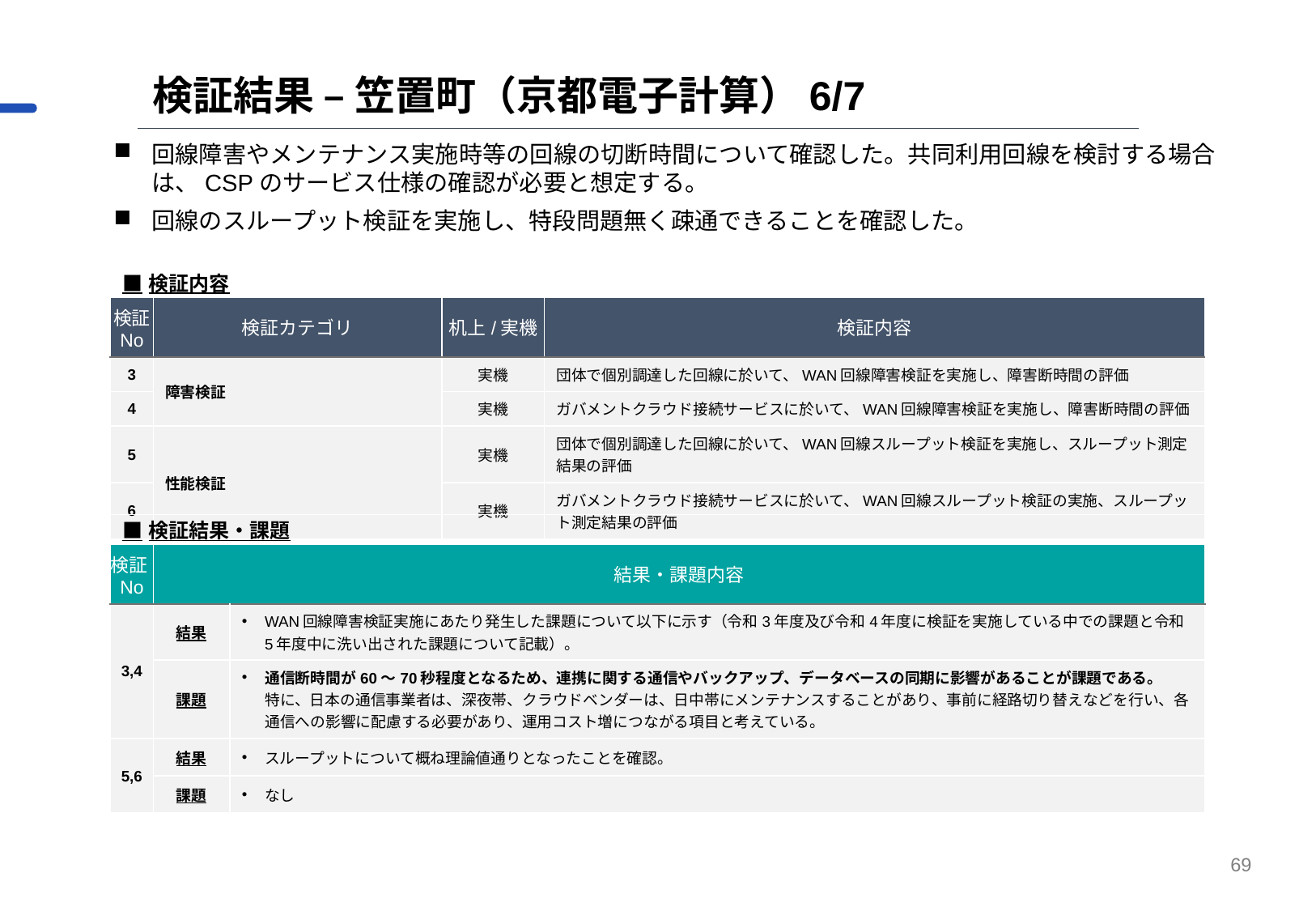

検証結果 – 笠置町（京都電子計算）6/7
回線障害やメンテナンス実施時等の回線の切断時間について確認した。共同利用回線を検討する場合は、CSPのサービス仕様の確認が必要と想定する。
回線のスループット検証を実施し、特段問題無く疎通できることを確認した。
| ■検証内容 | ■検証内容 |  |  |
| --- | --- | --- | --- |
| 検証 No | 検証カテゴリ | 机上/実機 | 検証内容 |
| 3 | 障害検証 | 実機 | 団体で個別調達した回線に於いて、WAN回線障害検証を実施し、障害断時間の評価 |
| 4 |  | 実機 | ガバメントクラウド接続サービスに於いて、WAN回線障害検証を実施し、障害断時間の評価 |
| 5 | 性能検証 | 実機 | 団体で個別調達した回線に於いて、WAN回線スループット検証を実施し、スループット測定結果の評価 |
| 6 | 性能検証 | 実機 | ガバメントクラウド接続サービスに於いて、WAN回線スループット検証の実施、スループット測定結果の評価 |
| ■検証結果・課題 |  |  |
| --- | --- | --- |
| 検証No | 結果・課題内容 | 結果・課題内容 |
| 3,4 | 結果 | WAN回線障害検証実施にあたり発生した課題について以下に示す（令和3年度及び令和4年度に検証を実施している中での課題と令和5年度中に洗い出された課題について記載）。 |
|  | 課題 | 通信断時間が60～70秒程度となるため、連携に関する通信やバックアップ、データベースの同期に影響があることが課題である。 特に、日本の通信事業者は、深夜帯、クラウドベンダーは、日中帯にメンテナンスすることがあり、事前に経路切り替えなどを行い、各通信への影響に配慮する必要があり、運用コスト増につながる項目と考えている。 |
| 5,6 | 結果 | スループットについて概ね理論値通りとなったことを確認。 |
|  | 課題 | なし |
69